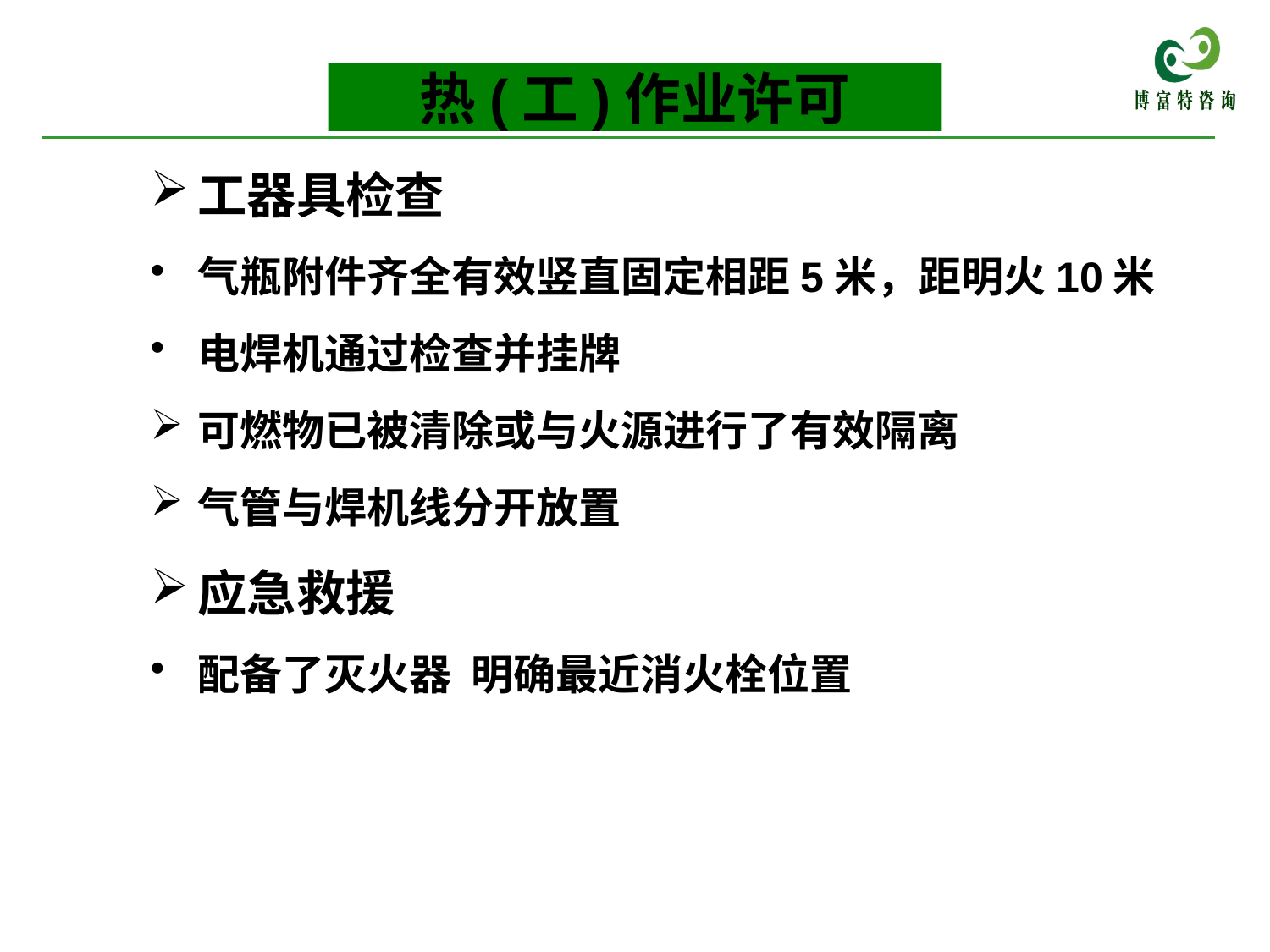

热(工)作业许可
工器具检查
气瓶附件齐全有效竖直固定相距5米，距明火10米
电焊机通过检查并挂牌
可燃物已被清除或与火源进行了有效隔离
气管与焊机线分开放置
应急救援
配备了灭火器  明确最近消火栓位置